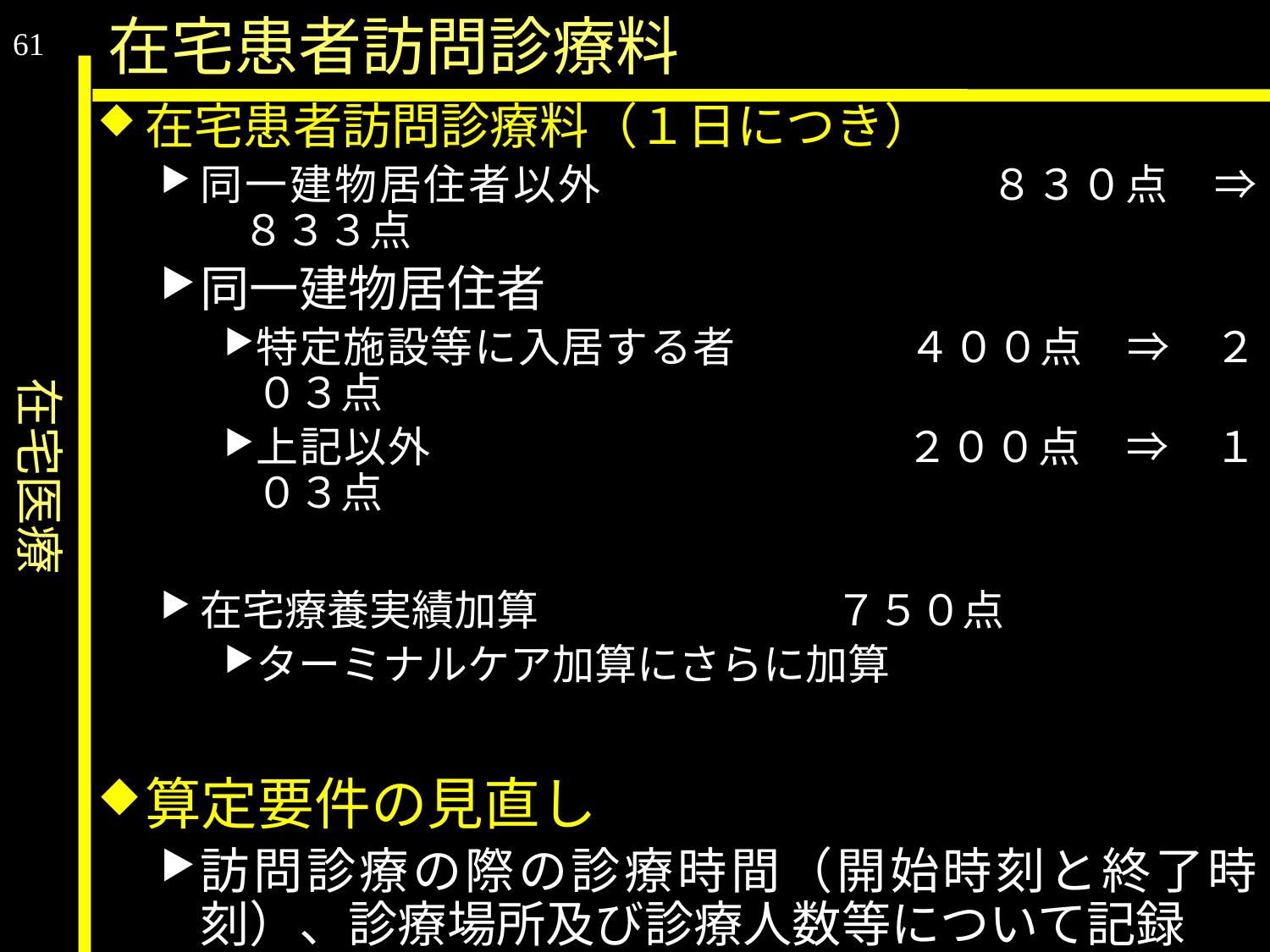

在宅医療
在宅患者訪問診療料
61

在宅患者訪問診療料（１日につき）
同一建物居住者以外			８３０点　⇒　８３３点
同一建物居住者
特定施設等に入居する者		４００点　⇒　２０３点
上記以外				２００点　⇒　１０３点

在宅療養実績加算			７５０点
ターミナルケア加算にさらに加算

算定要件の見直し
訪問診療の際の診療時間（開始時刻と終了時刻）、診療場所及び診療人数等について記録
診療報酬請求書に添付
訪問診療を行うことについて、患者の同意を得る